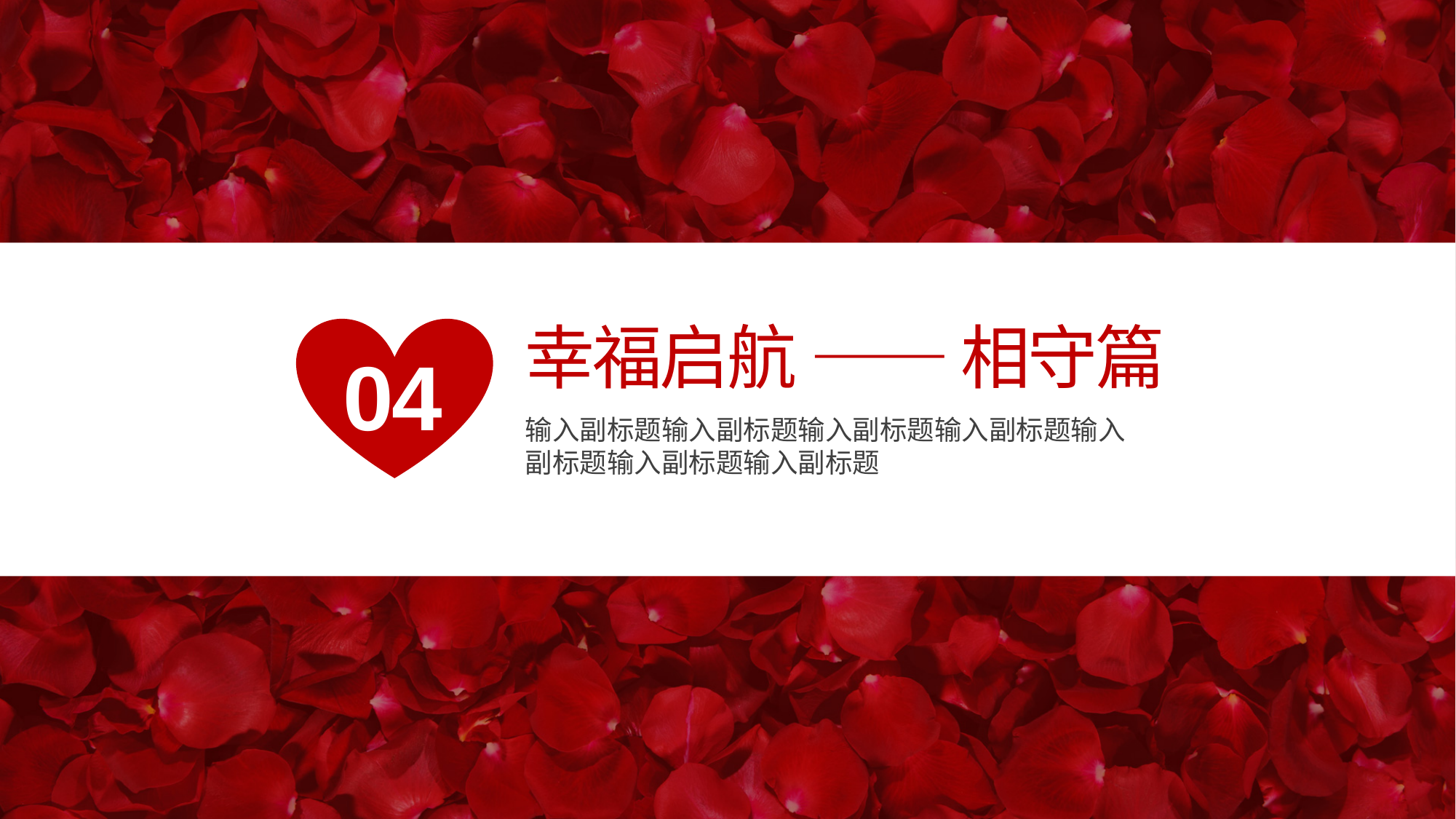

幸福启航 —— 相守篇

04
输入副标题输入副标题输入副标题输入副标题输入副标题输入副标题输入副标题